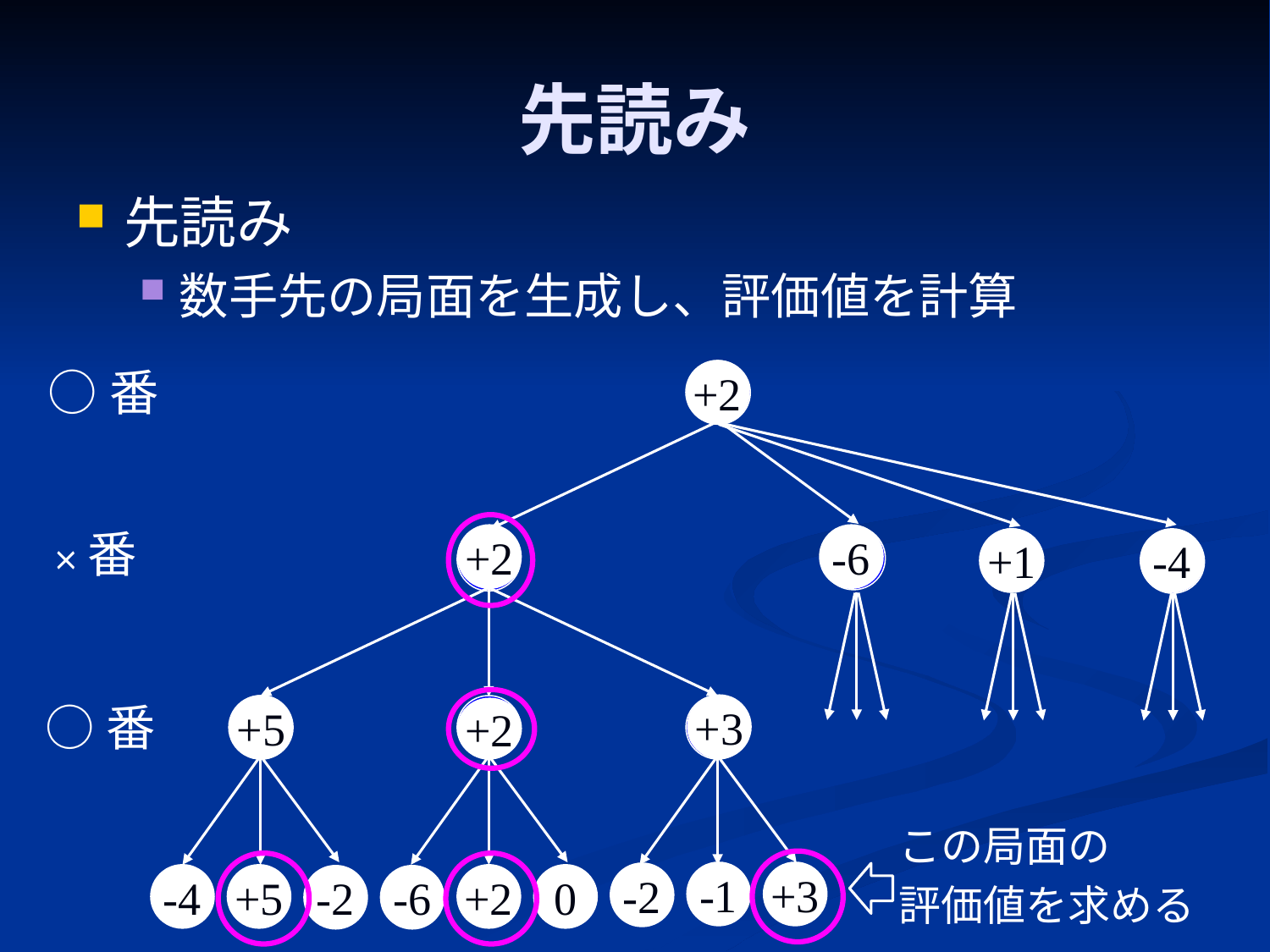

# 先読み
先読み
数手先の局面を生成し、評価値を計算

○番
+2

×番
+2
-6

+1
-4

○番
+3
+5

+2
この局面の
評価値を求める

-1
+3
-2
-4
+5
+2
0
-2
-6